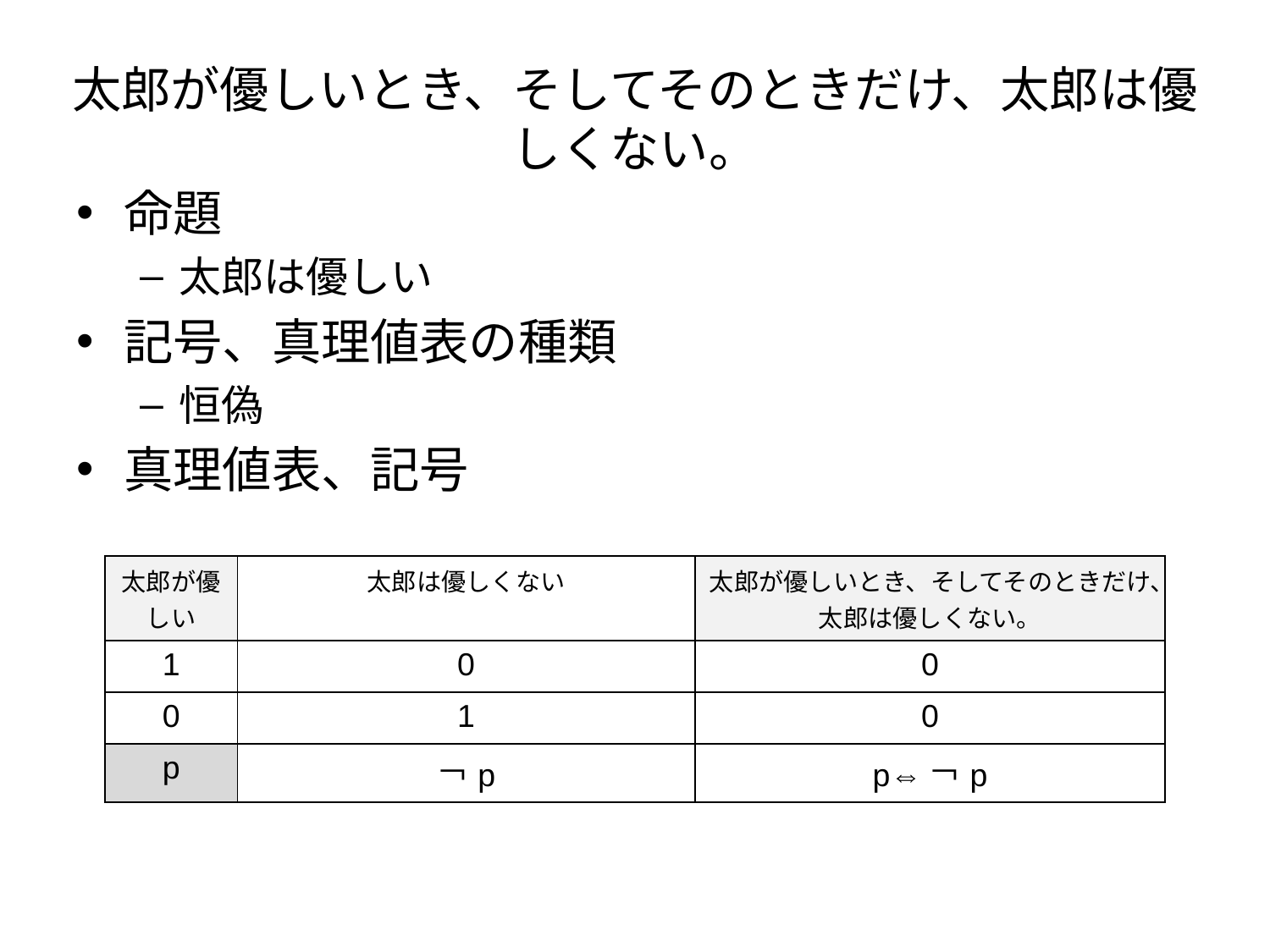

# 太郎が優しいとき、そしてそのときだけ、太郎は優しくない。
命題
太郎は優しい
記号、真理値表の種類
恒偽
真理値表、記号
| 太郎が優しい | 太郎は優しくない | 太郎が優しいとき、そしてそのときだけ、太郎は優しくない。 |
| --- | --- | --- |
| 1 | 0 | 0 |
| 0 | 1 | 0 |
| p | ￢p | p⇔￢p |